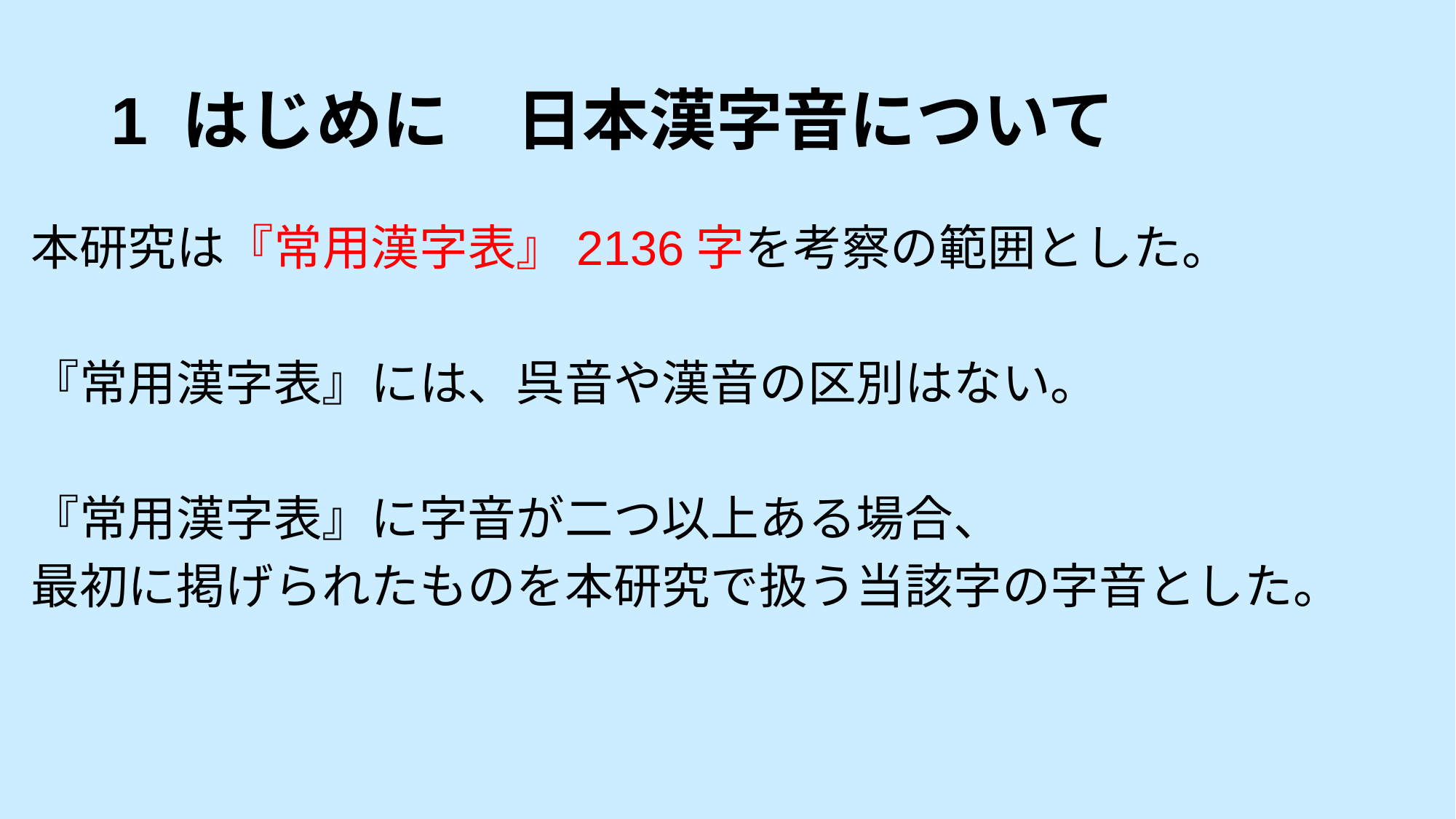

# 1 はじめに　日本漢字音について
本研究は『常用漢字表』2136字を考察の範囲とした。

『常用漢字表』には、呉音や漢音の区別はない。

『常用漢字表』に字音が二つ以上ある場合、
最初に掲げられたものを本研究で扱う当該字の字音とした。